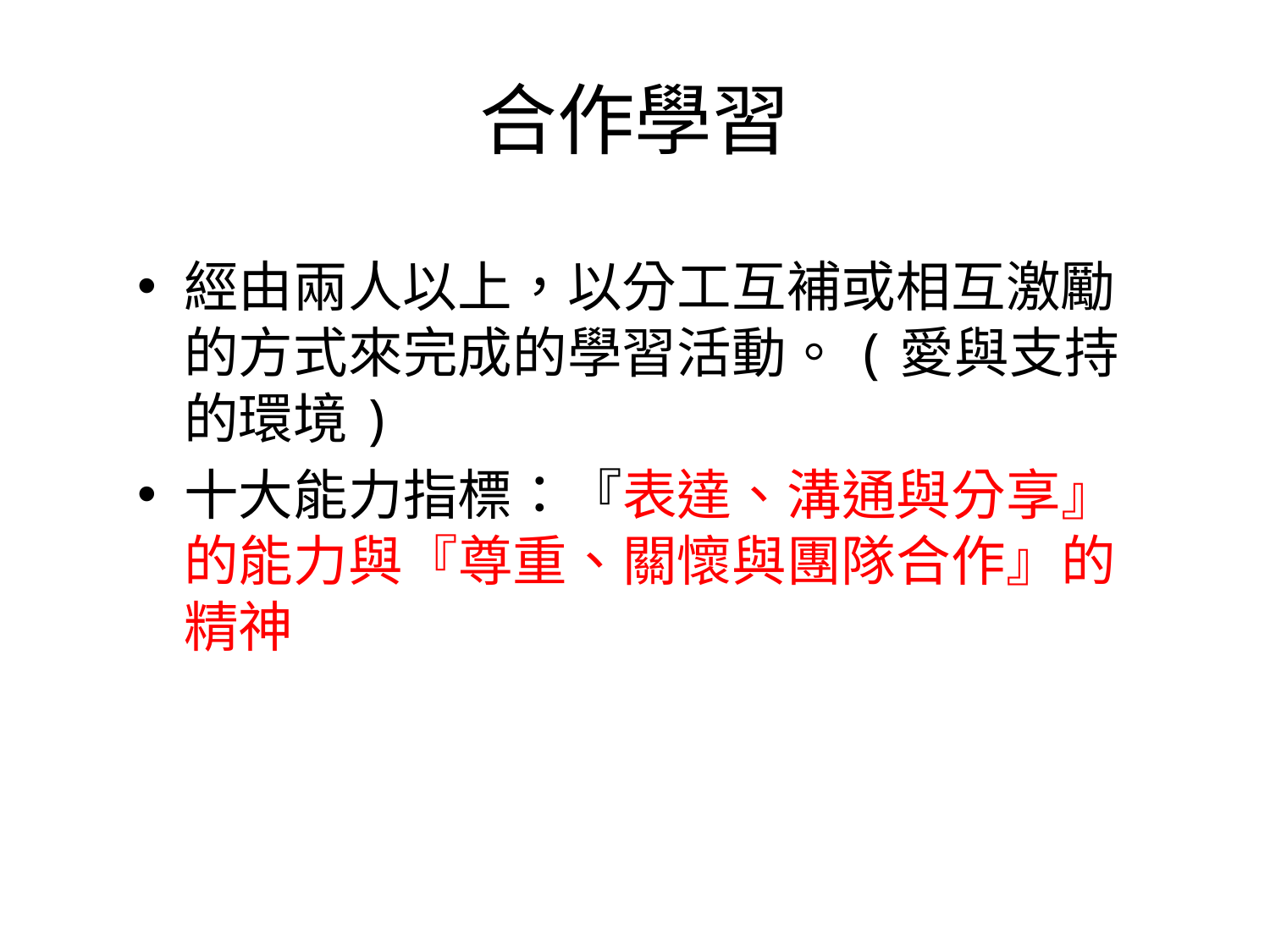

# 合作學習
經由兩人以上，以分工互補或相互激勵的方式來完成的學習活動。(愛與支持的環境)
十大能力指標：『表達、溝通與分享』的能力與『尊重、關懷與團隊合作』的精神